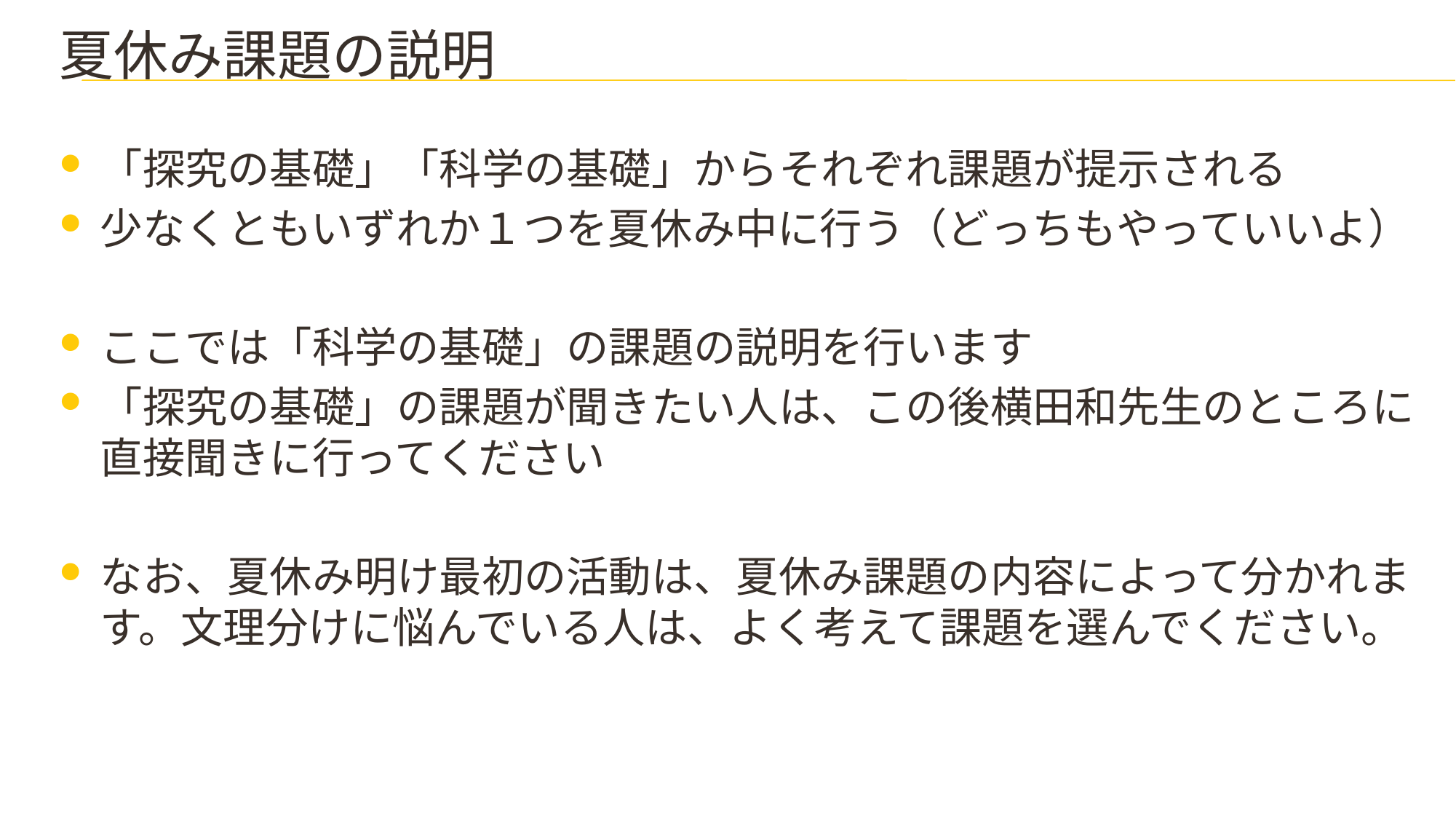

# 夏休み課題の説明
「探究の基礎」「科学の基礎」からそれぞれ課題が提示される
少なくともいずれか１つを夏休み中に行う（どっちもやっていいよ）

ここでは「科学の基礎」の課題の説明を行います
「探究の基礎」の課題が聞きたい人は、この後横田和先生のところに直接聞きに行ってください

なお、夏休み明け最初の活動は、夏休み課題の内容によって分かれます。文理分けに悩んでいる人は、よく考えて課題を選んでください。